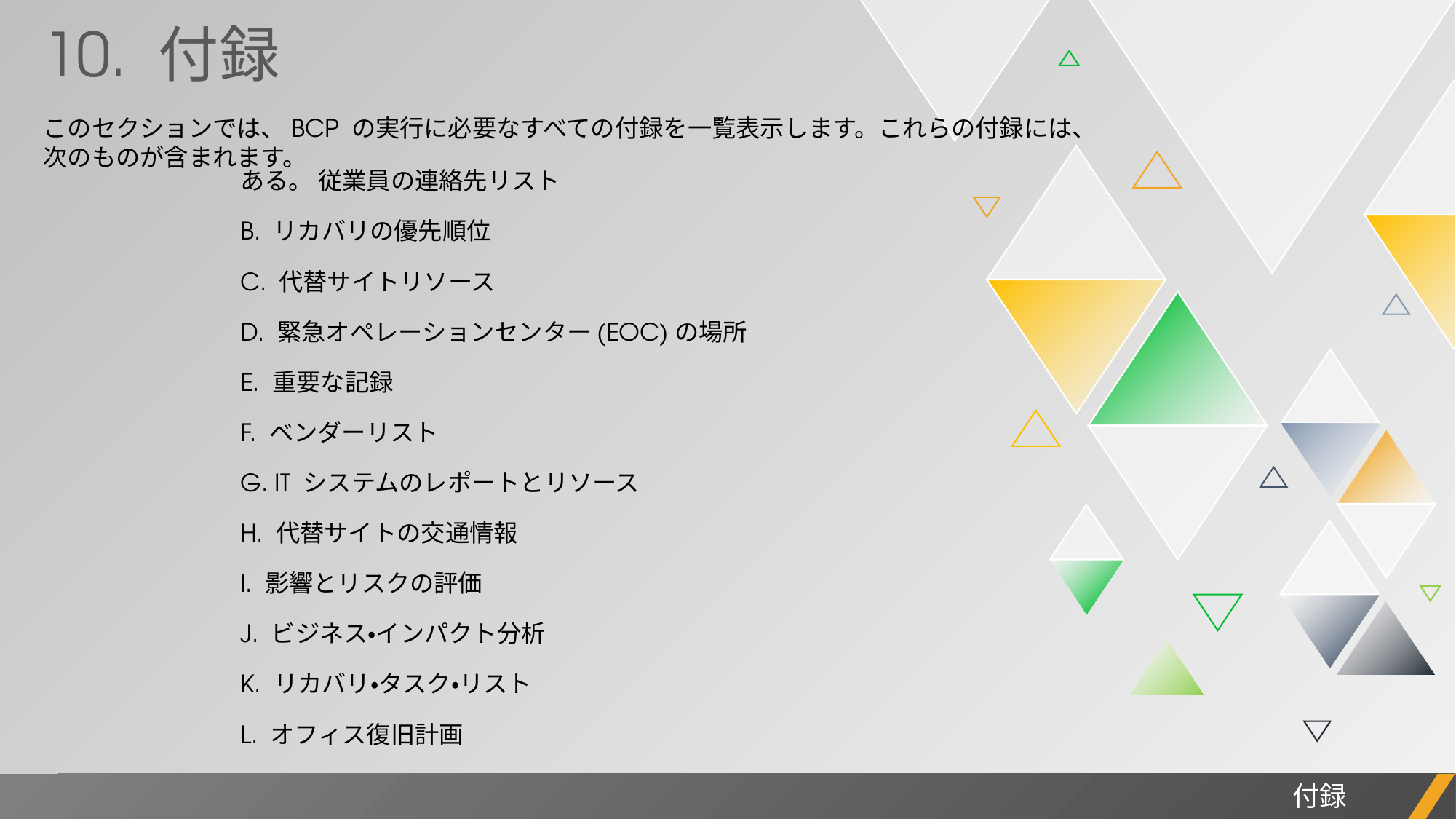

10. 付録
このセクションでは、BCP の実行に必要なすべての付録を一覧表示します。これらの付録には、次のものが含まれます。
ある。 従業員の連絡先リスト
B. リカバリの優先順位
C. 代替サイトリソース
D. 緊急オペレーションセンター(EOC)の場所
E. 重要な記録
F. ベンダーリスト
G. IT システムのレポートとリソース
H. 代替サイトの交通情報
I. 影響とリスクの評価
J. ビジネス・インパクト分析
K. リカバリ・タスク・リスト
L. オフィス復旧計画
付録